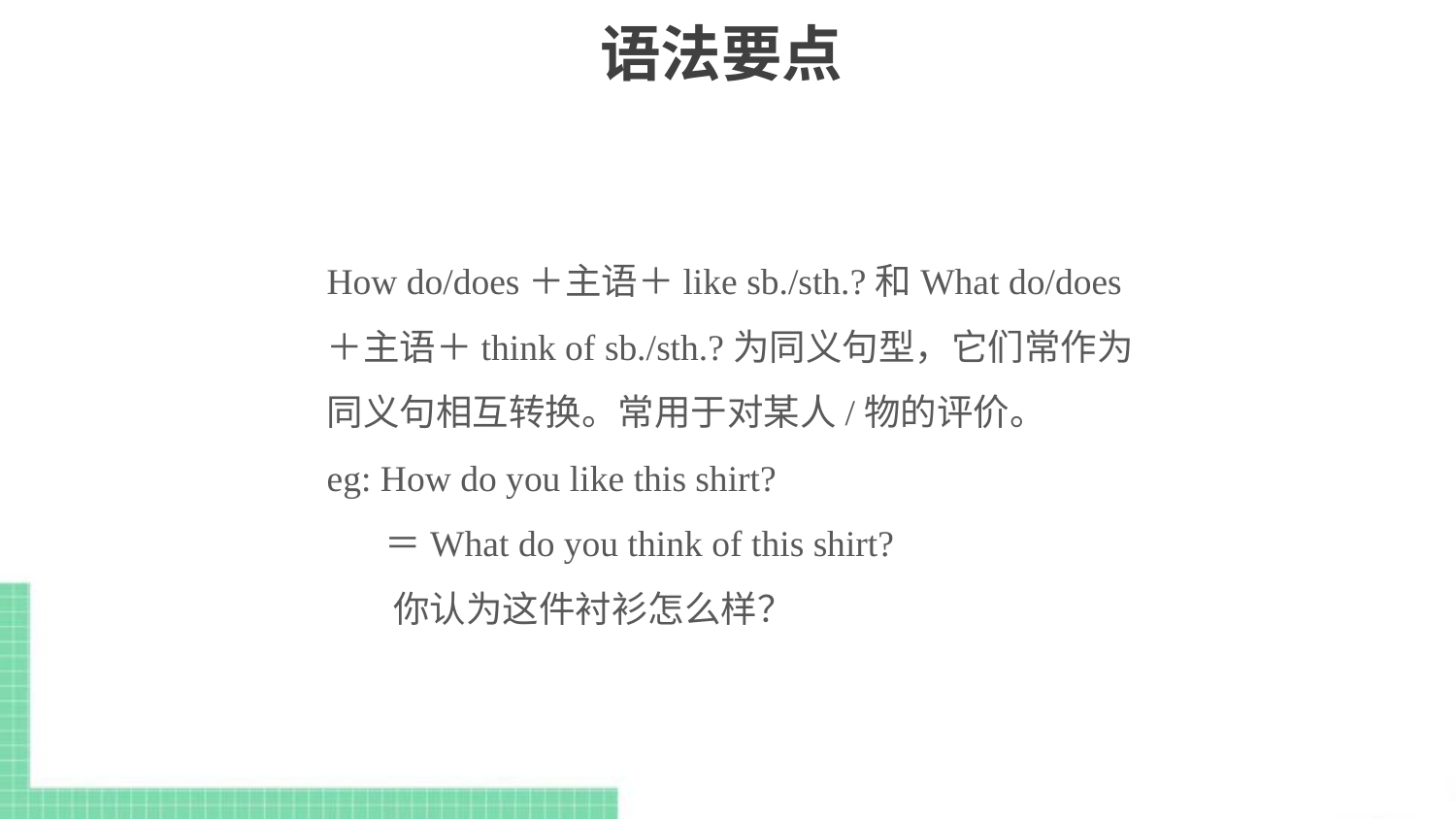

# 语法要点
How do/does＋主语＋like sb./sth.?和What do/does＋主语＋think of sb./sth.?为同义句型，它们常作为同义句相互转换。常用于对某人/物的评价。
eg: How do you like this shirt?
      ＝What do you think of this shirt?
       你认为这件衬衫怎么样？